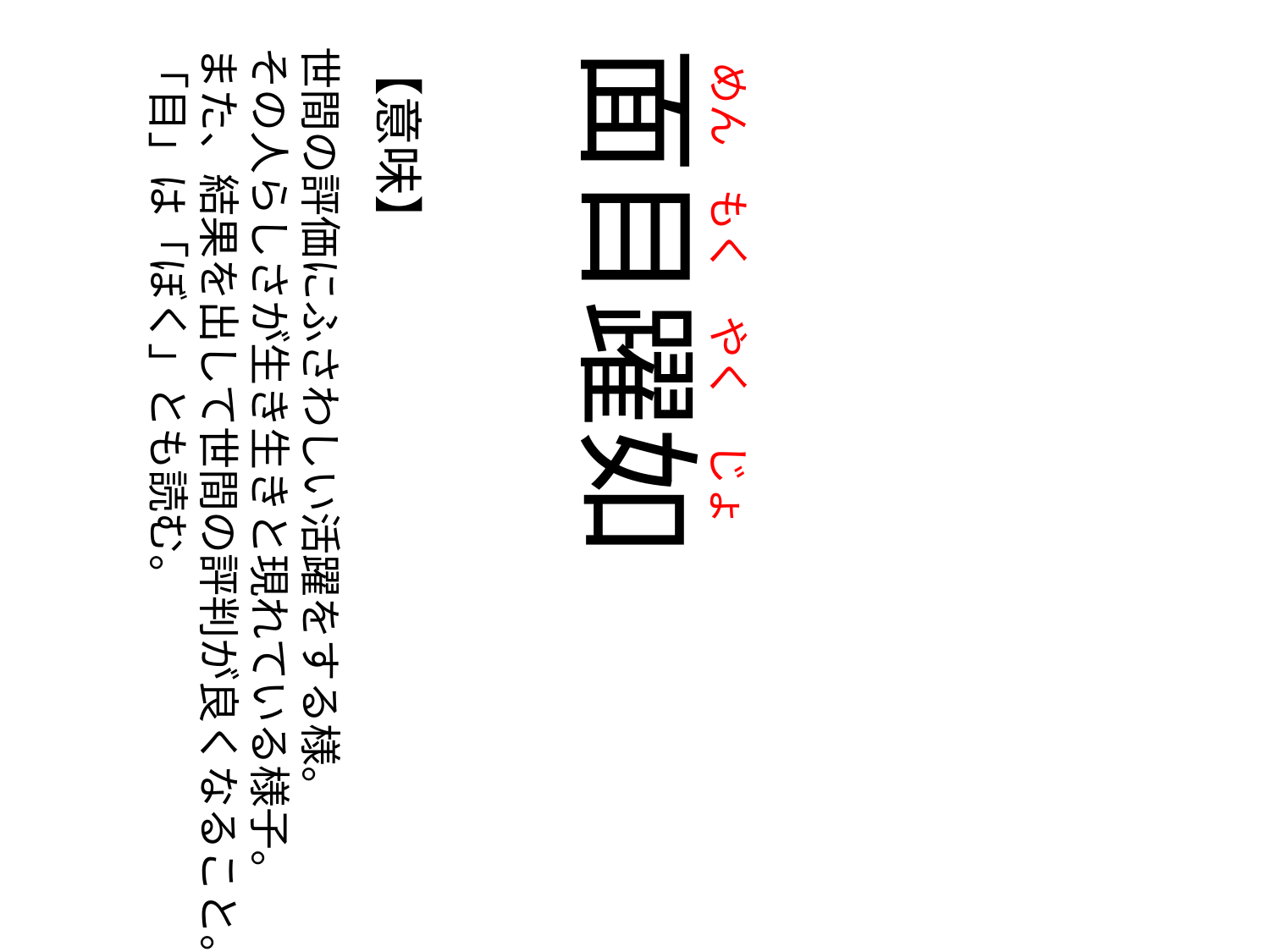

めん
の
もく
の
やく
の
じょ
世間の評価にふさわしい活躍をする様。
その人らしさが生き生きと現れている様子。
また、結果を出して世間の評判が良くなること。
「目」は「ぼく」とも読む。
【意味】
面目躍如